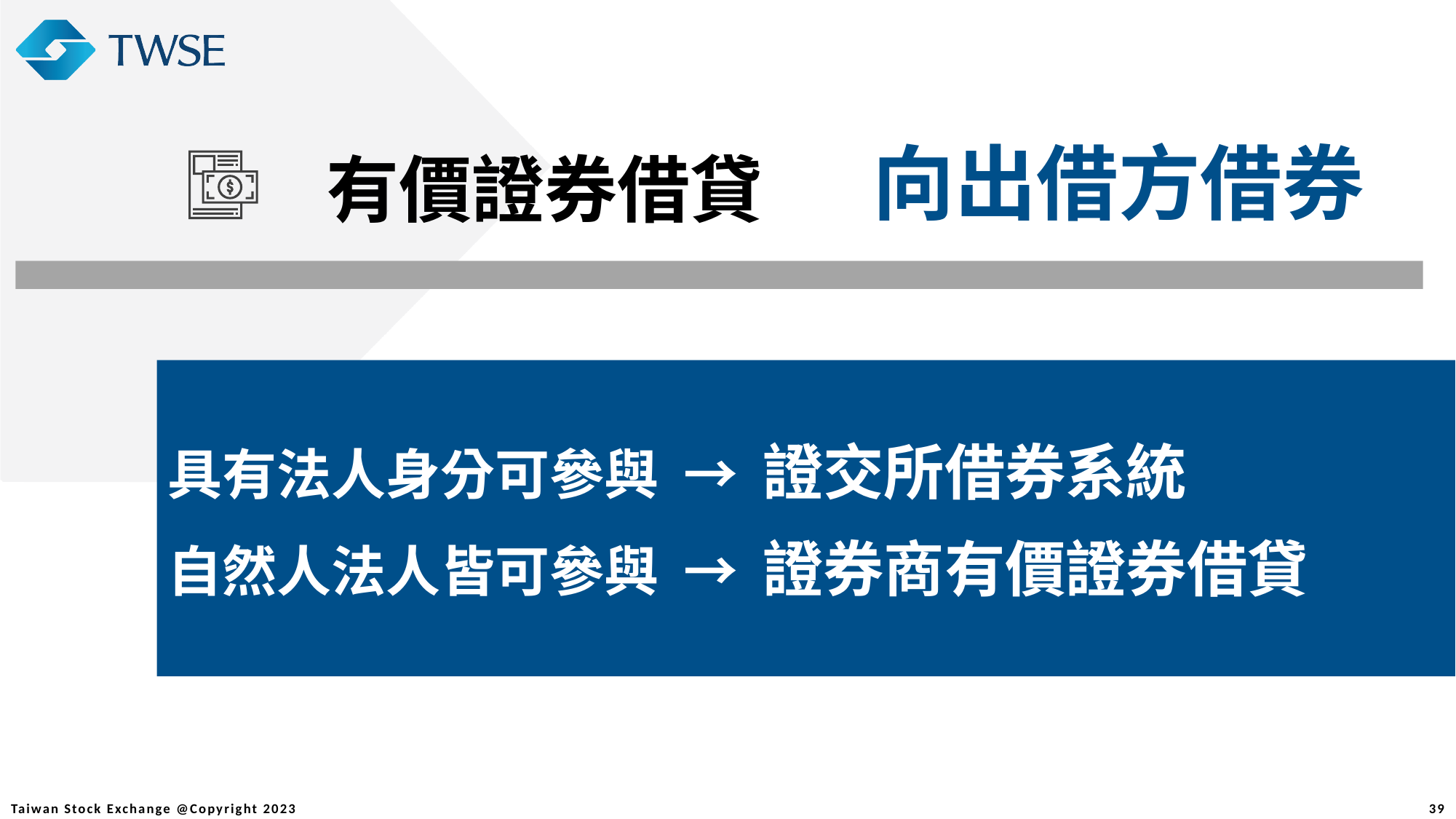

向出借方借券
有價證券借貸

具有法人身分可參與  →  證交所借券系統

具有法人身分可參與  →  證交所借券系統

自然人法人皆可參與  →  證券商有價證券借貸
39